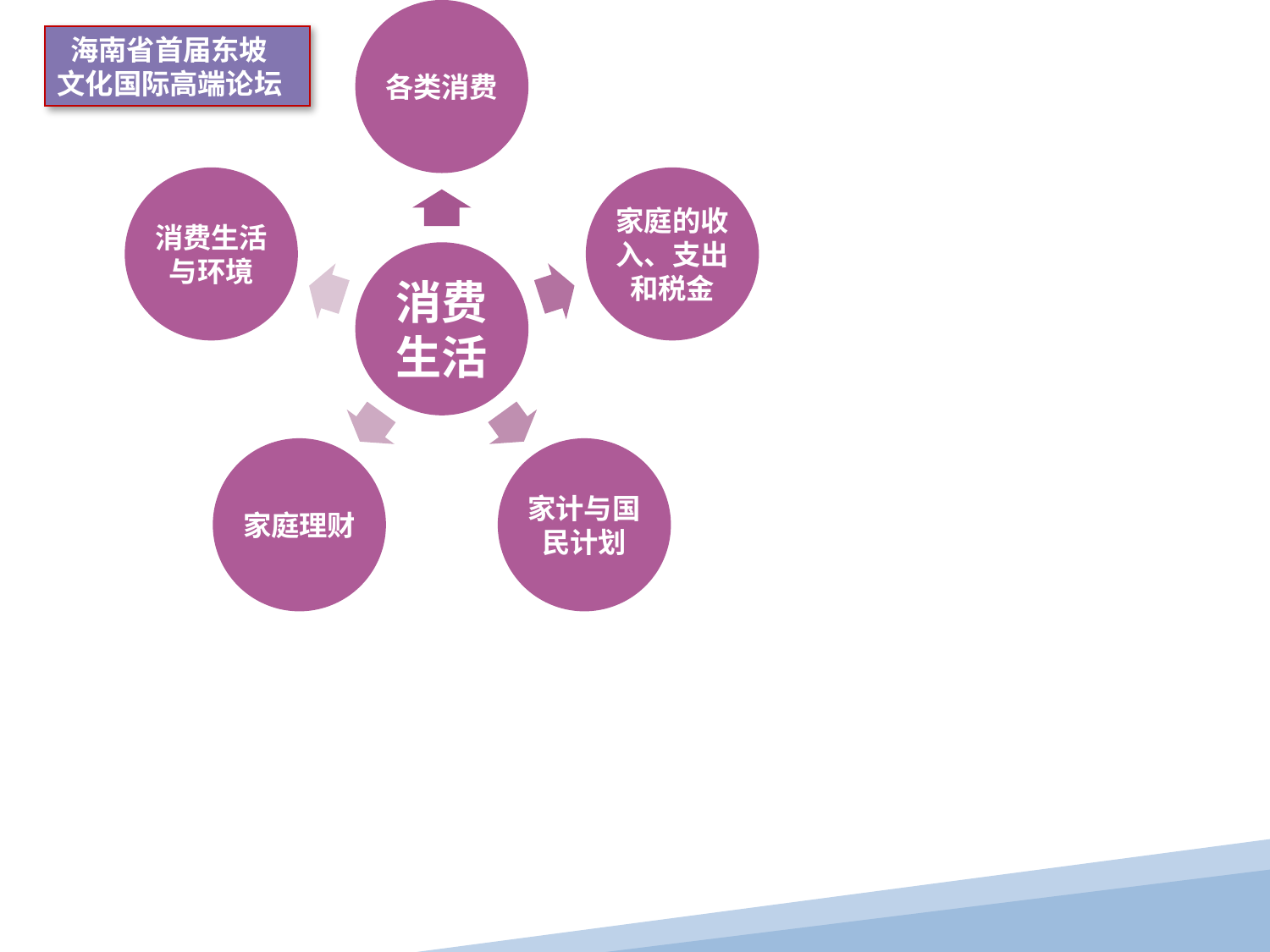

海南省首届东坡
文化国际高端论坛
消费生活

各类消费

家庭的收入、支出和税金

家计与国民计划

家庭理财

消费生活与环境